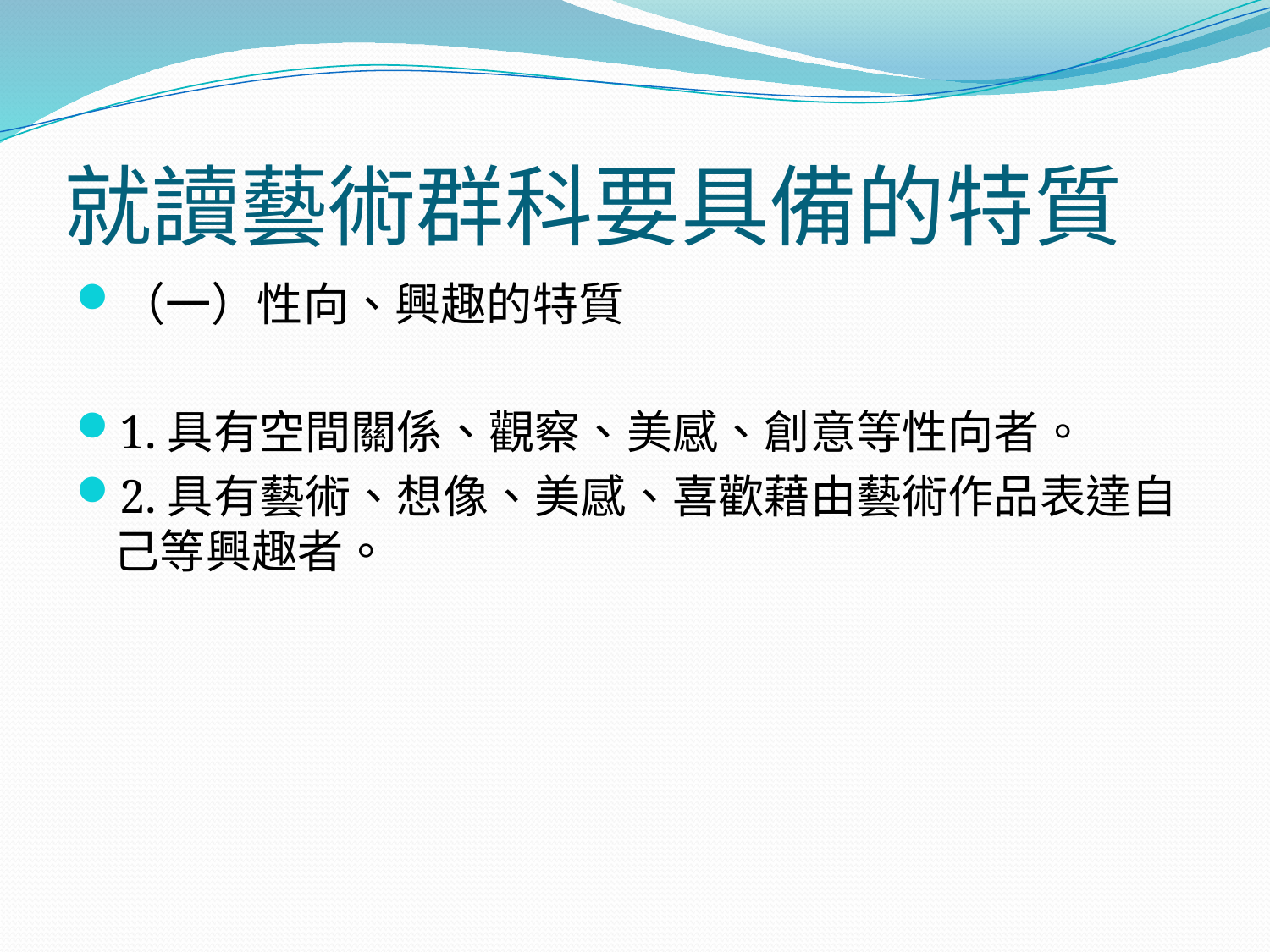

# 就讀藝術群科要具備的特質
（一）性向、興趣的特質

1.具有空間關係、觀察、美感、創意等性向者。
2.具有藝術、想像、美感、喜歡藉由藝術作品表達自己等興趣者。